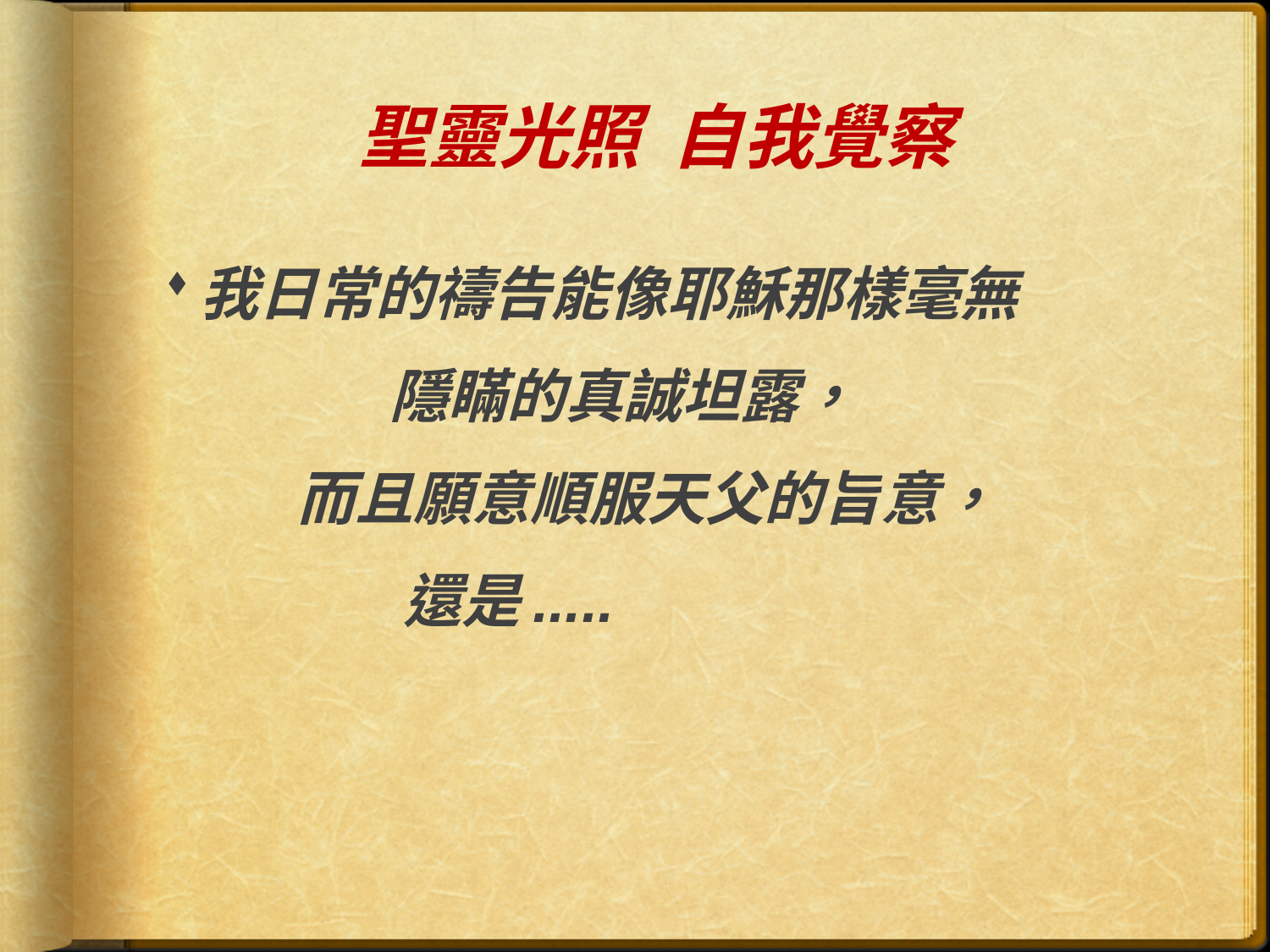

# 聖靈光照  自我覺察
我日常的禱告能像耶穌那樣毫無
                隱瞞的真誠坦露，
         而且願意順服天父的旨意，
                 還是.....